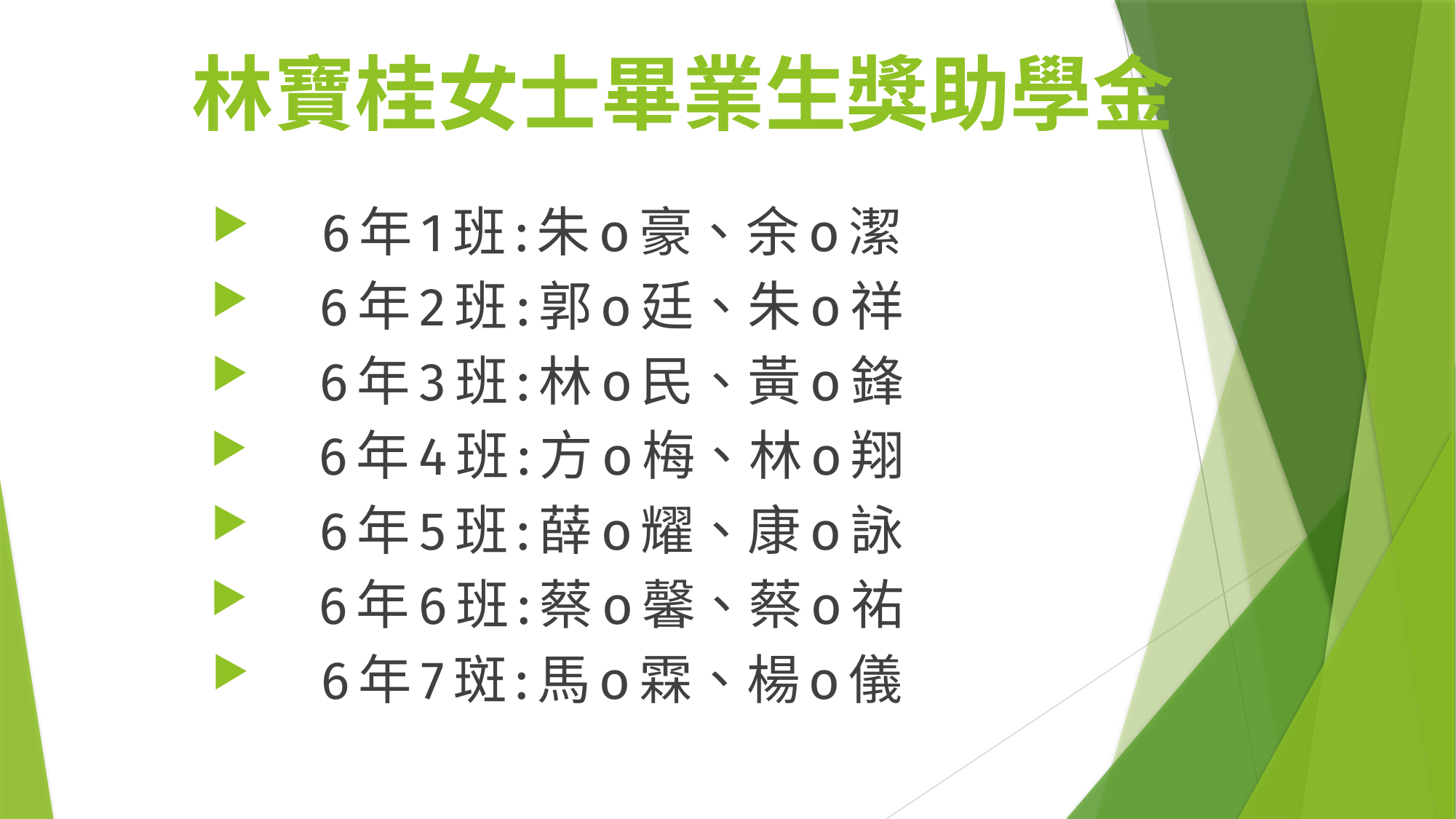

# 林寶桂女士畢業生獎助學金

6年1班:朱o豪、余o潔
6年2班:郭o廷、朱o祥
6年3班:林o民、黃o鋒
6年4班:方o梅、林o翔
6年5班:薛o耀、康o詠
6年6班:蔡o馨、蔡o祐
6年7斑:馬o霖、楊o儀